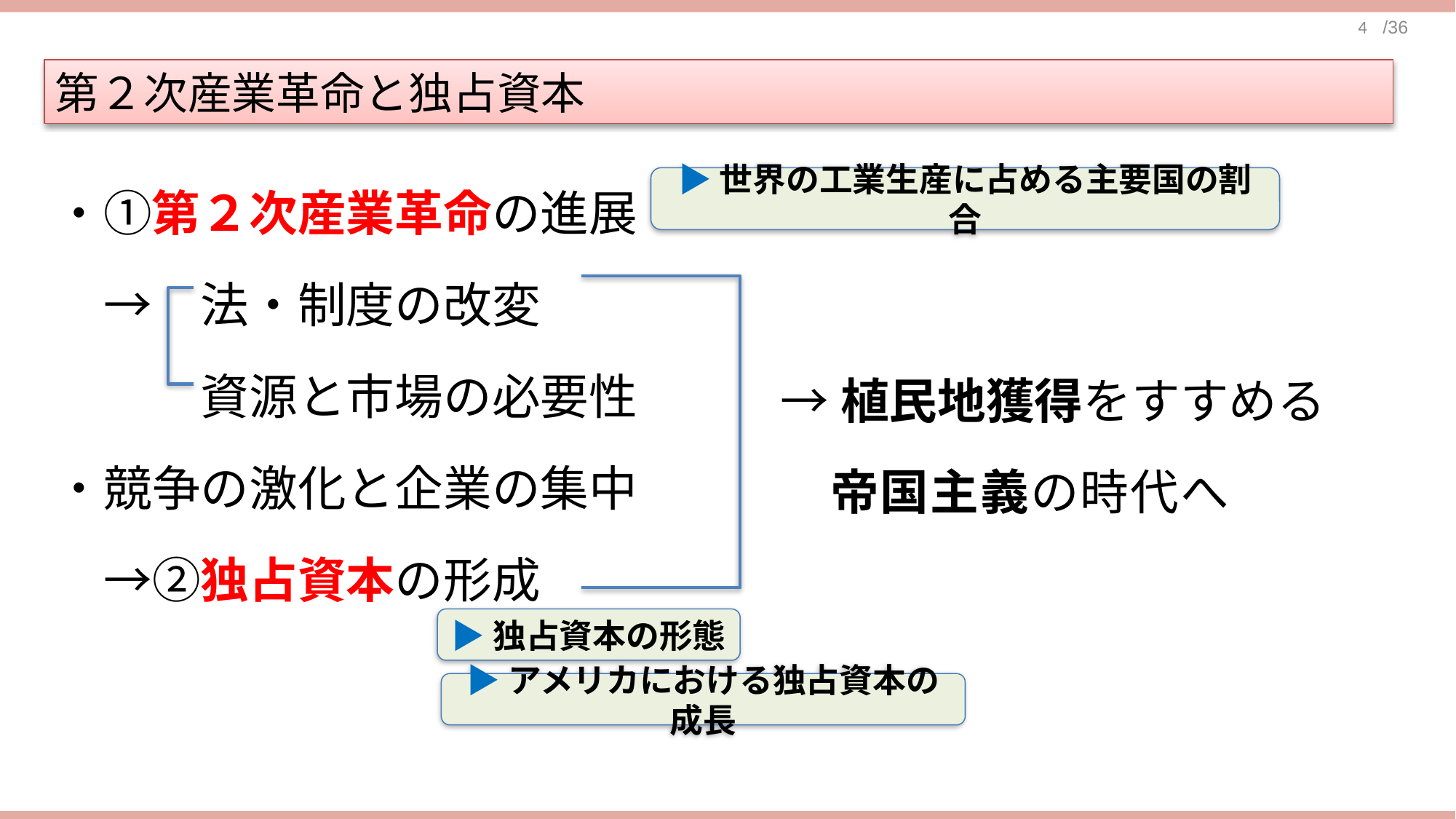

第２次産業革命と独占資本
・①第２次産業革命の進展
　→　法・制度の改変
　　　資源と市場の必要性
・競争の激化と企業の集中
　→②独占資本の形成
▶世界の工業生産に占める主要国の割合

→植民地獲得をすすめる
　帝国主義の時代へ
▶独占資本の形態
▶アメリカにおける独占資本の成長